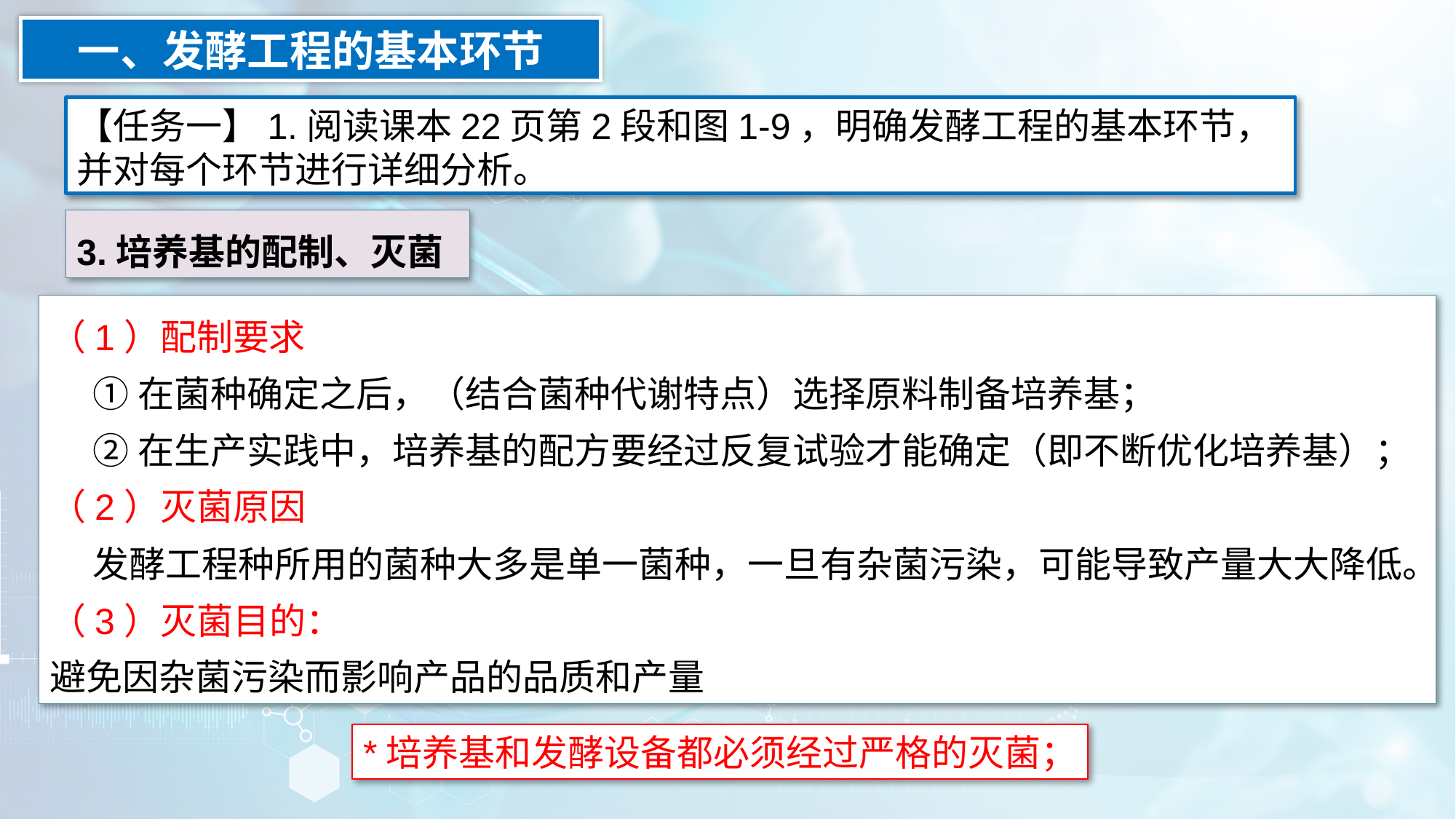

一、发酵工程的基本环节
【任务一】1.阅读课本22页第2段和图1-9，明确发酵工程的基本环节，并对每个环节进行详细分析。
3.培养基的配制、灭菌
（1）配制要求
①在菌种确定之后，（结合菌种代谢特点）选择原料制备培养基；
②在生产实践中，培养基的配方要经过反复试验才能确定（即不断优化培养基）；
（2）灭菌原因
发酵工程种所用的菌种大多是单一菌种，一旦有杂菌污染，可能导致产量大大降低。
（3）灭菌目的：
避免因杂菌污染而影响产品的品质和产量
*培养基和发酵设备都必须经过严格的灭菌；